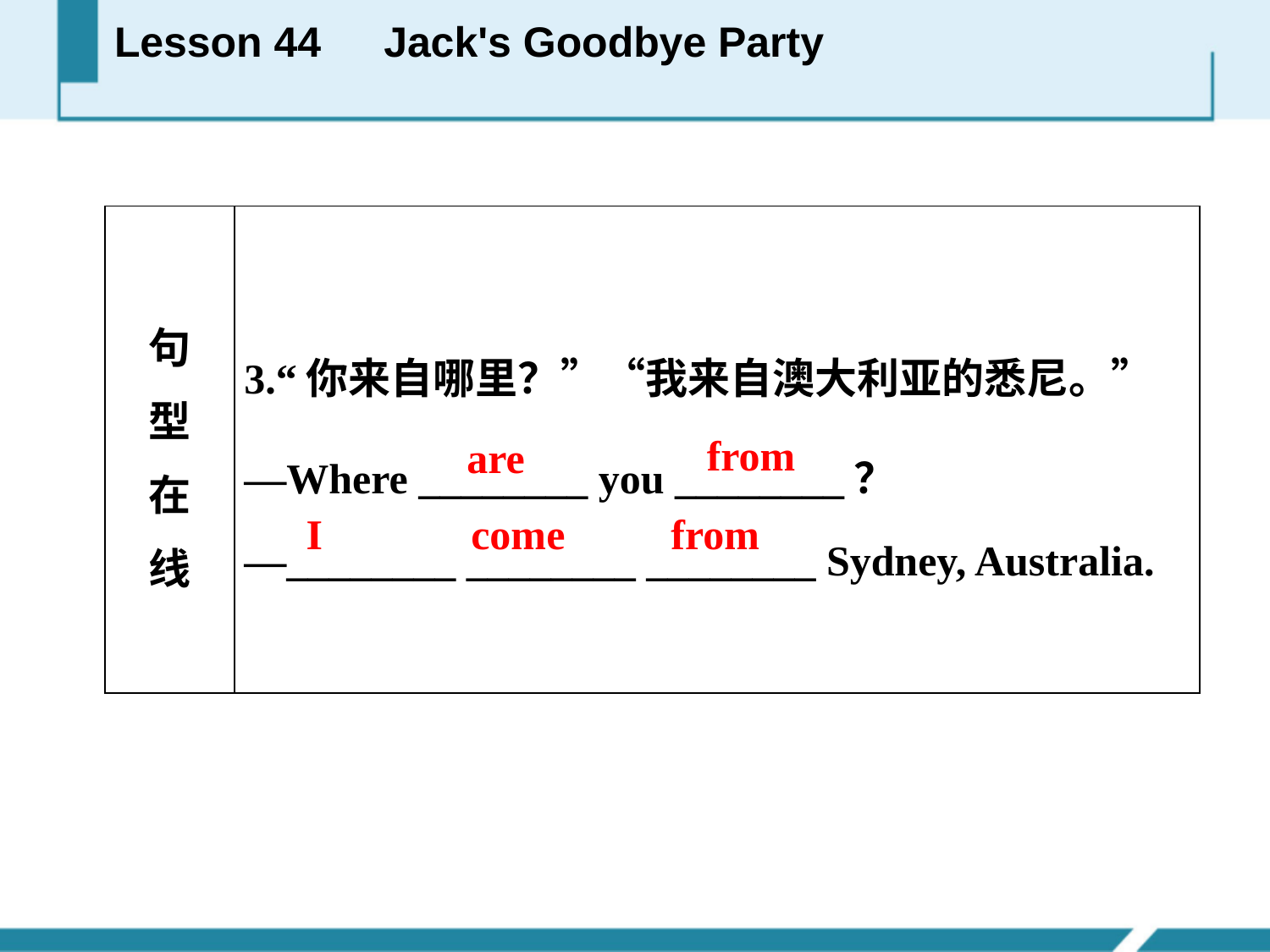

Lesson 44　Jack's Goodbye Party
| 句 型 在 线 | 3.“你来自哪里？”“我来自澳大利亚的悉尼。” —Where \_\_\_\_\_\_\_\_ you \_\_\_\_\_\_\_\_？ —\_\_\_\_\_\_\_\_ \_\_\_\_\_\_\_\_ \_\_\_\_\_\_\_\_ Sydney, Australia. |
| --- | --- |

from
are
I              come          from